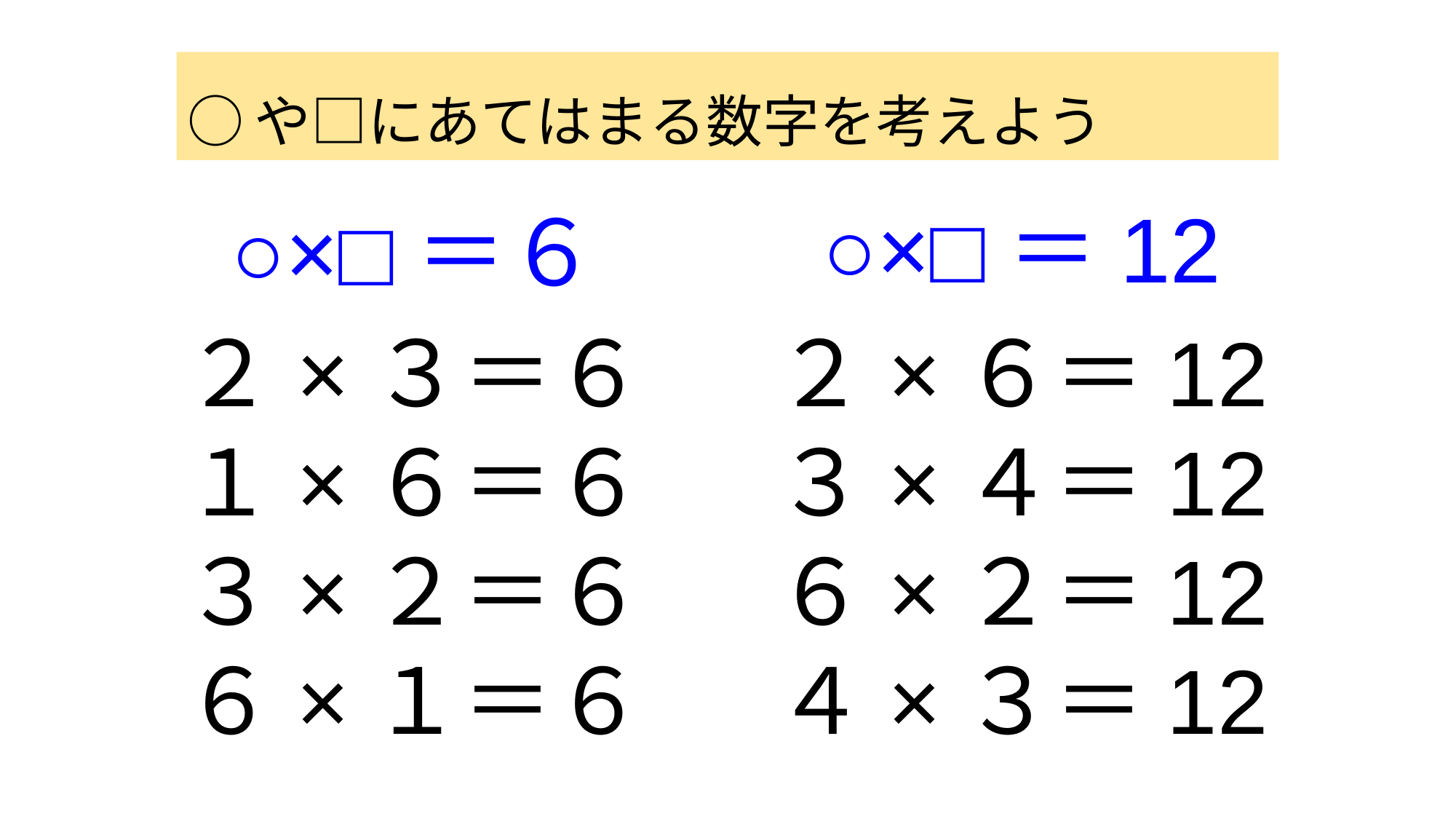

○や□にあてはまる数字を考えよう
○×□＝12
○×□＝６
２×３＝６
１×６＝６
３×２＝６
６×１＝６
２×６＝12
３×４＝12
６×２＝12
４×３＝12